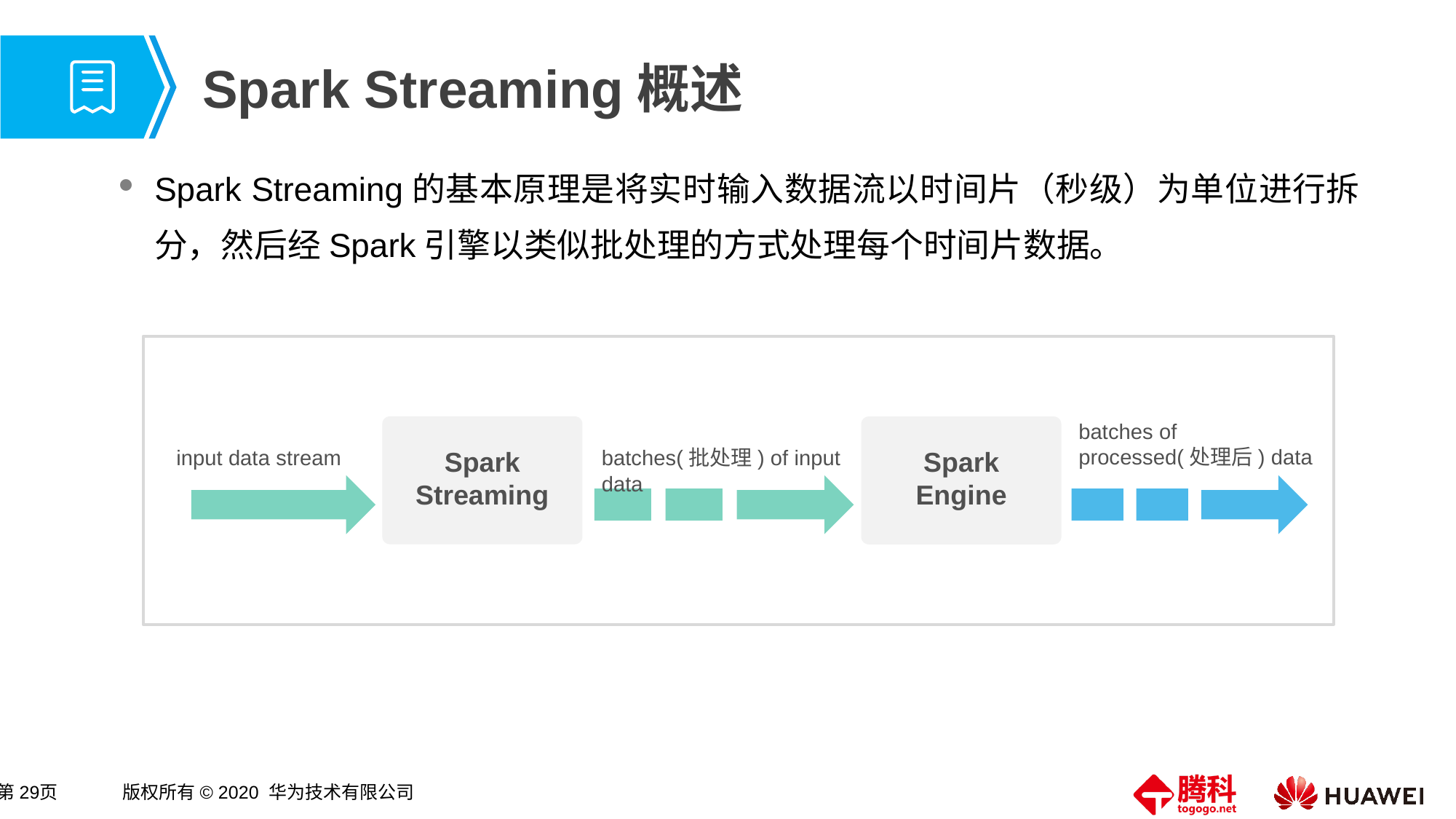

# Spark Streaming概述
Spark Streaming的基本原理是将实时输入数据流以时间片（秒级）为单位进行拆分，然后经Spark引擎以类似批处理的方式处理每个时间片数据。

batches of
processed(处理后) data

Spark
Streaming
Spark
Engine
input data stream
batches(批处理) of input data